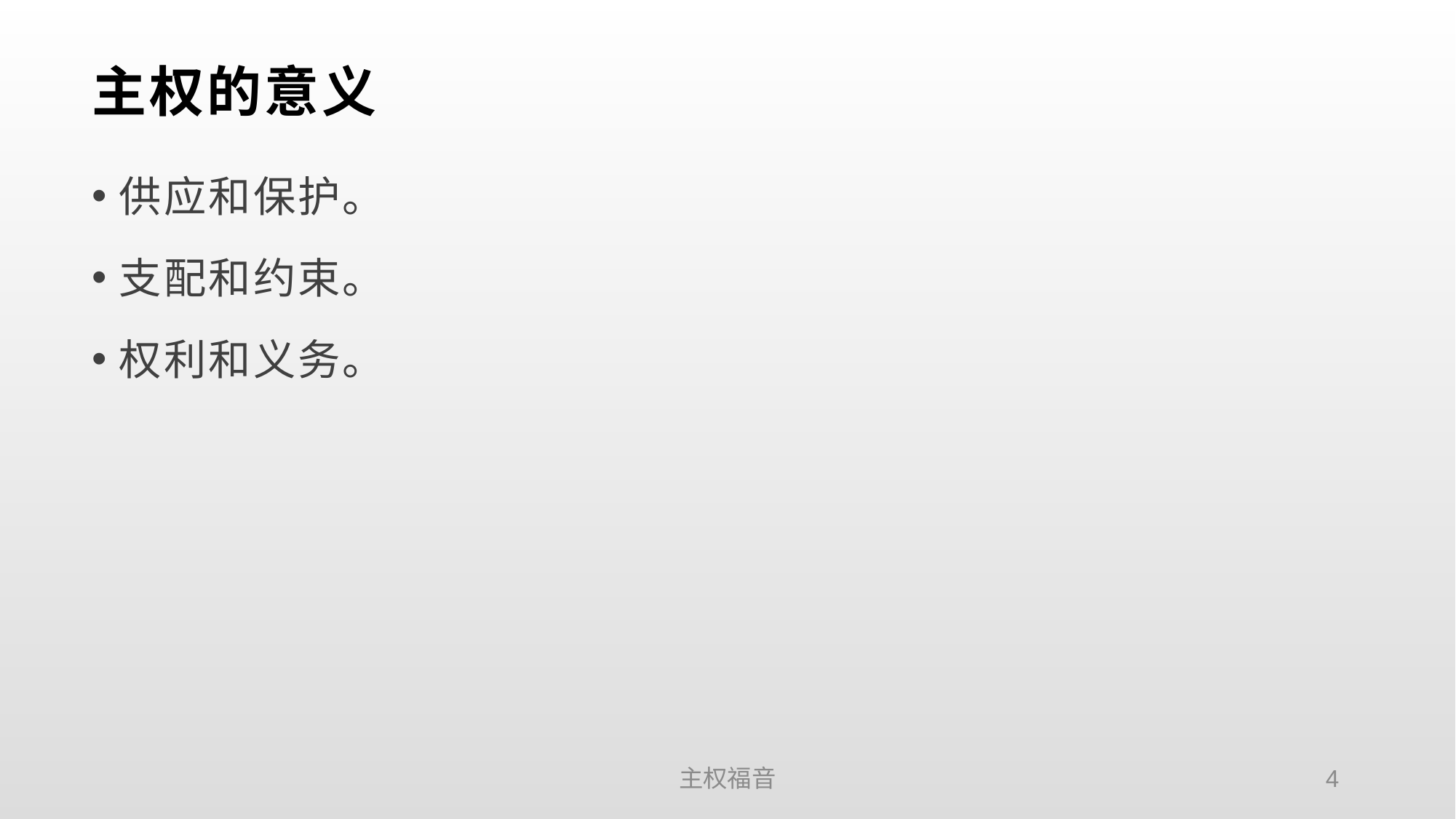

# 主权的意义
供应和保护。
支配和约束。
权利和义务。

主权福音
4